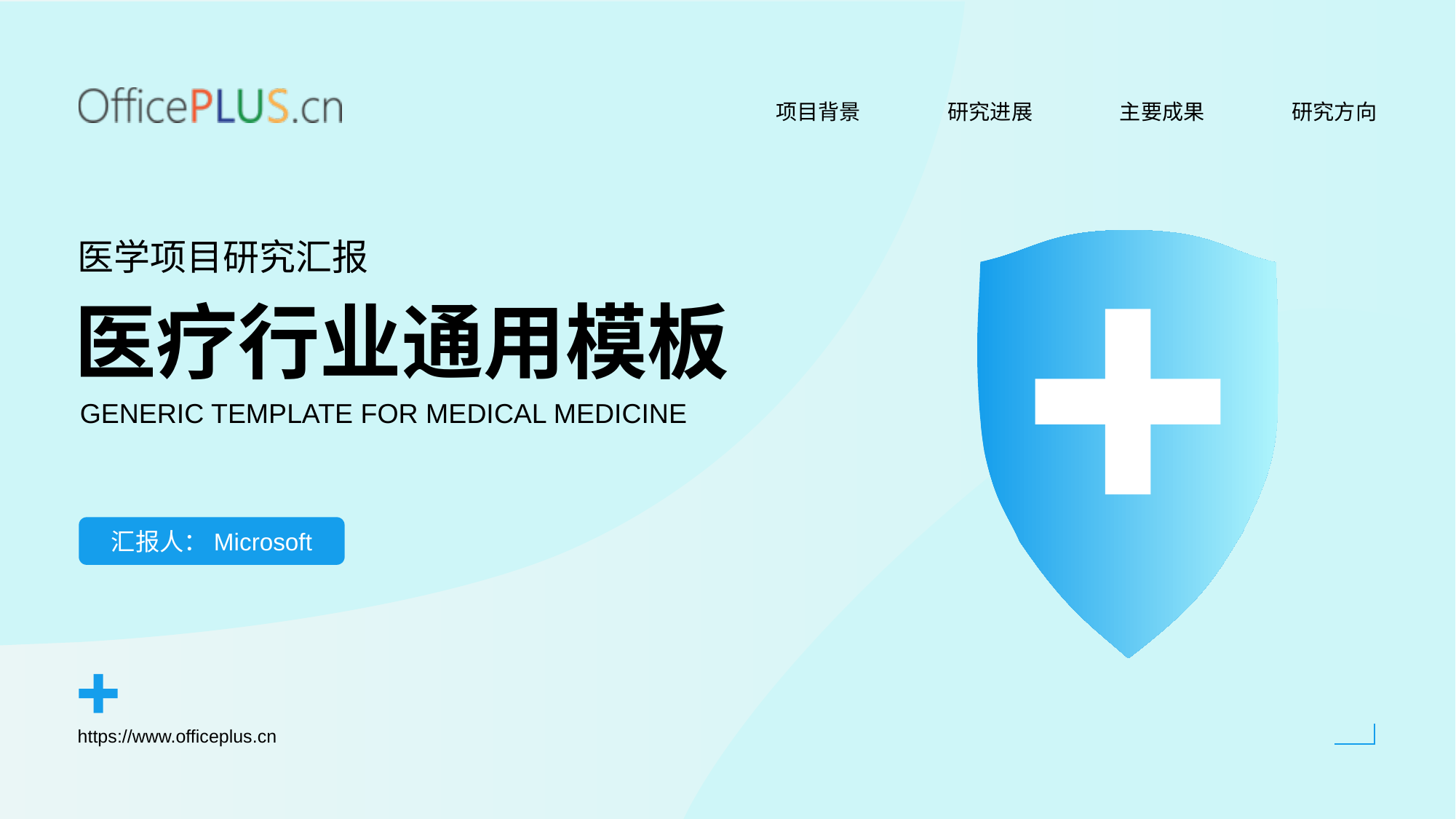

项目背景
研究进展
主要成果
研究方向
医学项目研究汇报
医疗行业通用模板
GENERIC TEMPLATE FOR MEDICAL MEDICINE
汇报人：Microsoft

https://www.officeplus.cn